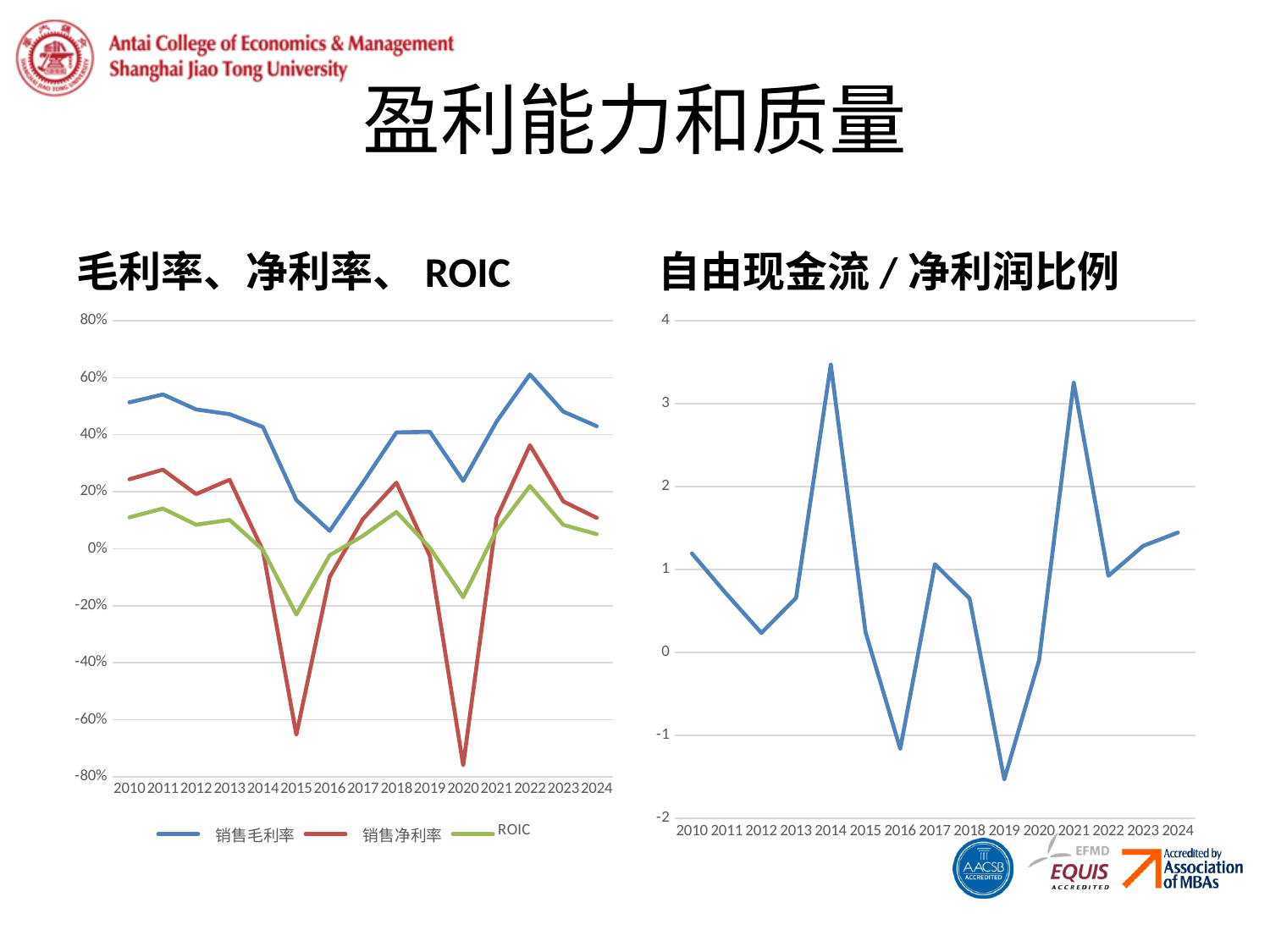

# 盈利能力和质量
毛利率、净利率、ROIC
自由现金流/净利润比例

### Chart

| Category |   销售毛利率 |   销售净利率 | ROIC |
|---|---|---|---|
| 2010 | 0.513520609083749 | 0.24368600682593858 | 0.10995408718701188 |
| 2011 | 0.541501315844438 | 0.2773716529512511 | 0.14116004251682956 |
| 2012 | 0.48887142147939766 | 0.1917507860334271 | 0.08423248453459933 |
| 2013 | 0.47213248824371296 | 0.24215906767532203 | 0.10110579134790683 |
| 2014 | 0.4270919635459818 | -0.006731565865782933 | -0.004081450587684278 |
| 2015 | 0.17083333333333334 | -0.652724358974359 | -0.23126673884551827 |
| 2016 | 0.06273538156590684 | -0.09930624380574826 | -0.022973619752808355 |
| 2017 | 0.232811000959386 | 0.10481291973137193 | 0.045481100660162414 |
| 2018 | 0.4083819569120287 | 0.231766157989228 | 0.12894496896967558 |
| 2019 | 0.41068013534055803 | -0.024861472073750796 | 0.0036841935171121093 |
| 2020 | 0.23802571733393227 | -0.7598966814531978 | -0.17032569024600897 |
| 2021 | 0.44602404068423485 | 0.10748959778085991 | 0.06476656223733476 |
| 2022 | 0.6116449200196539 | 0.3631599060981602 | 0.22013349891338094 |
| 2023 | 0.48126128039069965 | 0.1661889089429168 | 0.0837289992695398 |
| 2024 | 0.43012160898035545 | 0.10836295603367634 | 0.05104645227156713 |

### Chart

| Category | 自由现金流/净利润 |
|---|---|
| 2010 | 1.1940397350993377 |
| 2011 | 0.7034411460640969 |
| 2012 | 0.23618964767290127 |
| 2013 | 0.658986955785194 |
| 2014 | 3.470779220779221 |
| 2015 | 0.24536977902669563 |
| 2016 | -1.1602787456445993 |
| 2017 | 1.0655987795575896 |
| 2018 | 0.6521423384168482 |
| 2019 | -1.5292353823088456 |
| 2020 | -0.09574539815251837 |
| 2021 | 3.2575366063738156 |
| 2022 | 0.9255111244738424 |
| 2023 | 1.2857751277683134 |
| 2024 | 1.4466623036649215 |